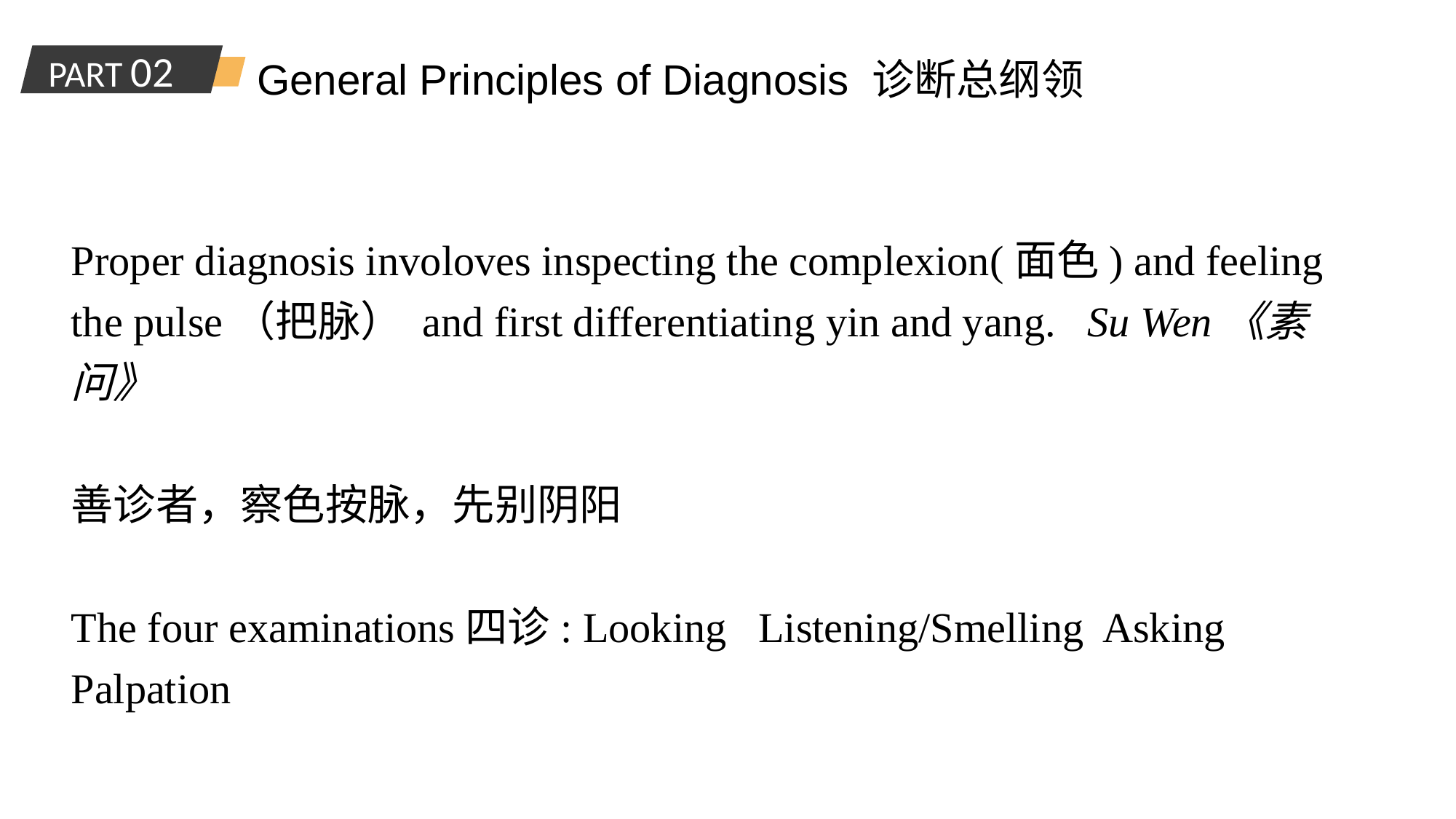

PART 02

General Principles of Diagnosis 诊断总纲领

Proper diagnosis involoves inspecting the complexion(面色) and feeling the pulse（把脉） and first differentiating yin and yang.   Su Wen《素问》

善诊者，察色按脉，先别阴阳

The four examinations四诊: Looking   Listening/Smelling  Asking  Palpation